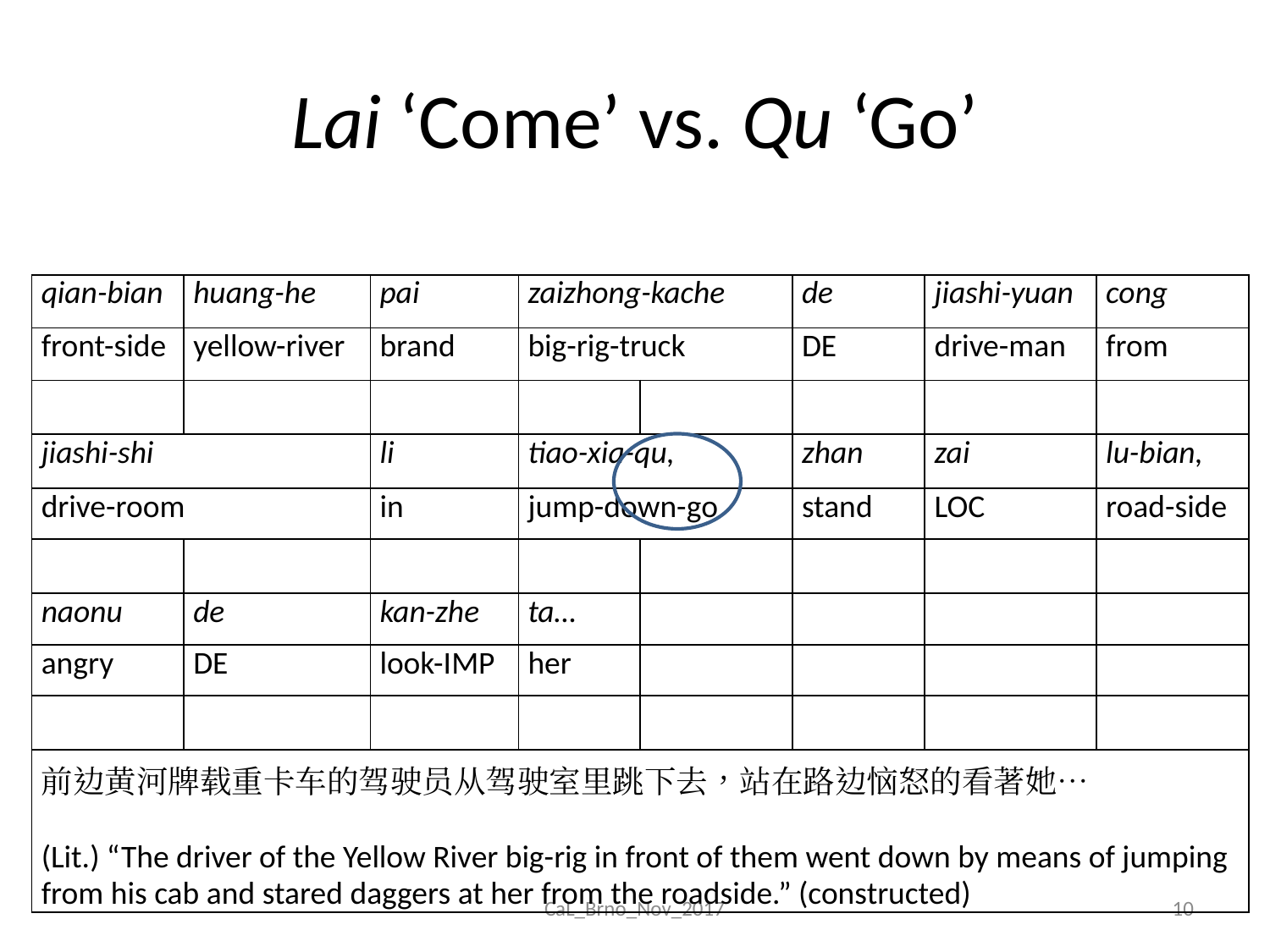

# Lai ‘Come’ vs. Qu ‘Go’
| qian-bian | huang-he | pai | zaizhong-kache |  | de | jiashi-yuan | cong |
| --- | --- | --- | --- | --- | --- | --- | --- |
| front-side | yellow-river | brand | big-rig-truck |  | DE | drive-man | from |
|  |  |  |  |  |  |  |  |
| jiashi-shi |  | li | tiao-xia-qu, |  | zhan | zai | lu-bian, |
| drive-room |  | in | jump-down-go |  | stand | LOC | road-side |
|  |  |  |  |  |  |  |  |
| naonu | de | kan-zhe | ta… |  |  |  |  |
| angry | DE | look-IMP | her |  |  |  |  |
|  |  |  |  |  |  |  |  |
| 前边黄河牌载重卡车的驾驶员从驾驶室里跳下去，站在路边恼怒的看著她… (Lit.) “The driver of the Yellow River big-rig in front of them went down by means of jumping from his cab and stared daggers at her from the roadside.” (constructed) |  |  |  |  |  |  |  |

CaL_Brno_Nov_2017
10